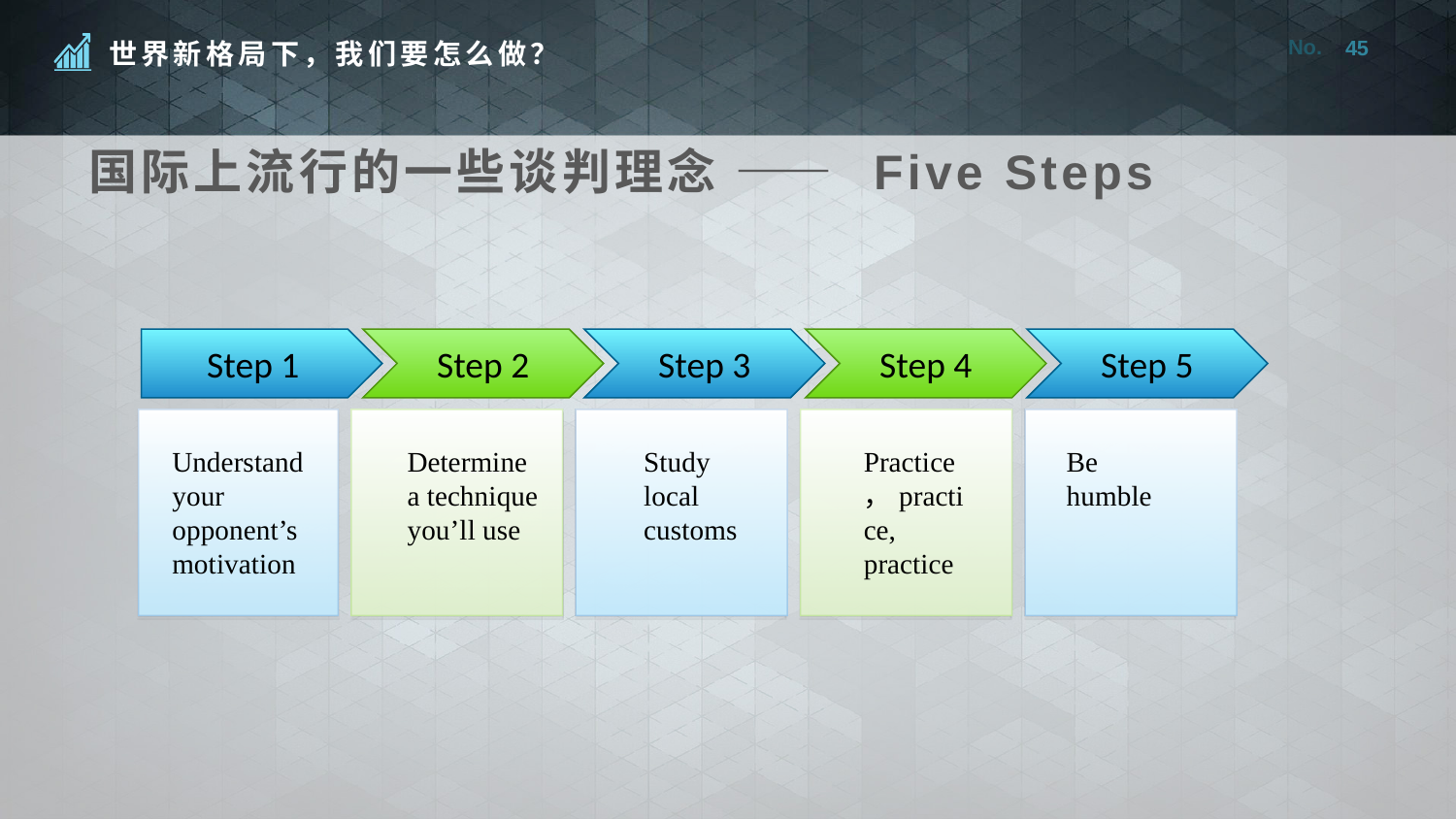

45
国际上流行的一些谈判理念 ——  Five Steps
Step 1
Step 2
Step 3
Step 4
Step 5

Understand your opponent’s motivation
Determine
a technique you’ll use
Study
local customs
Practice，practice, practice
Be humble